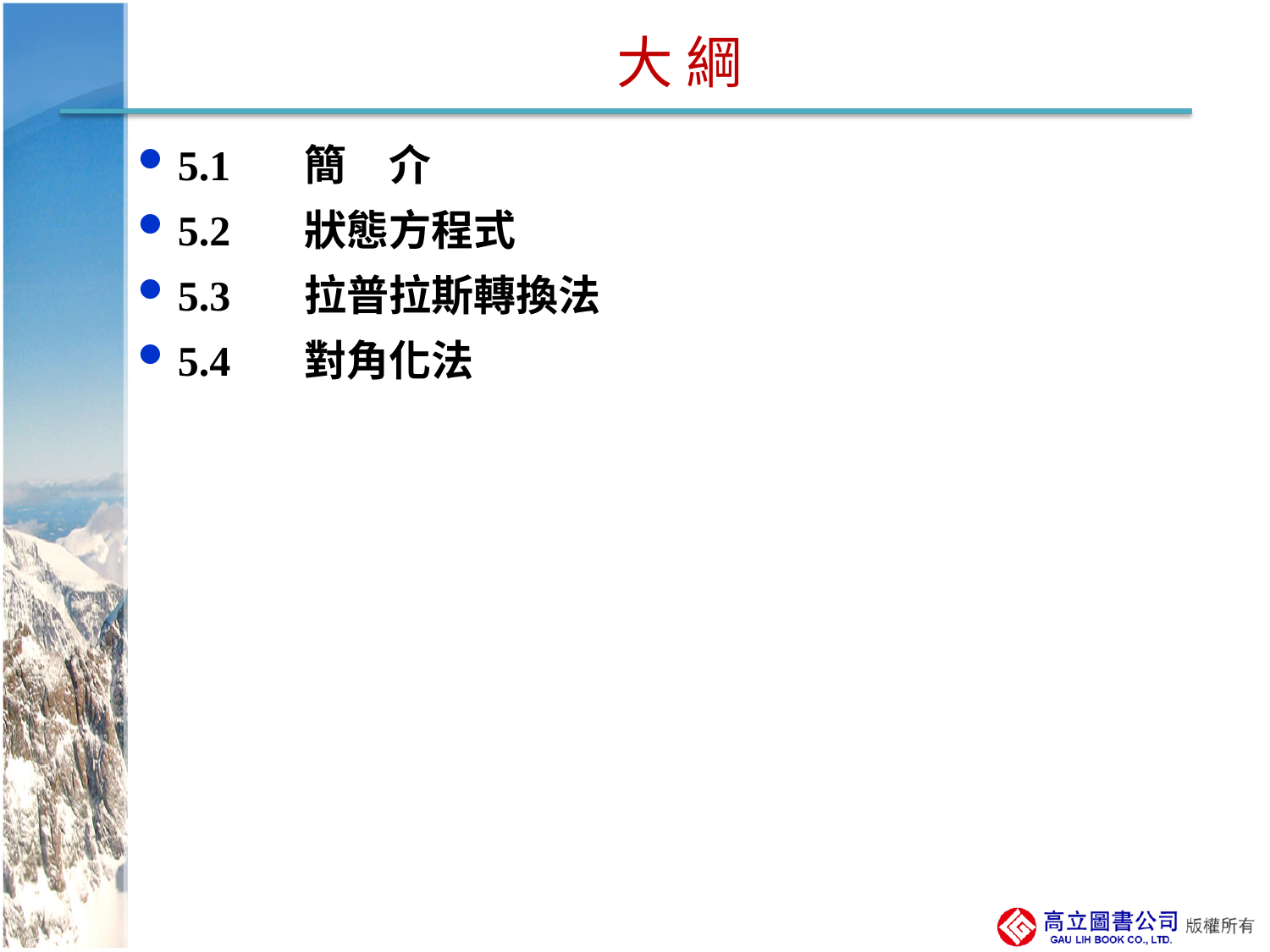

# 大 綱
5.1	簡　介
5.2	狀態方程式
5.3	拉普拉斯轉換法
5.4	對角化法